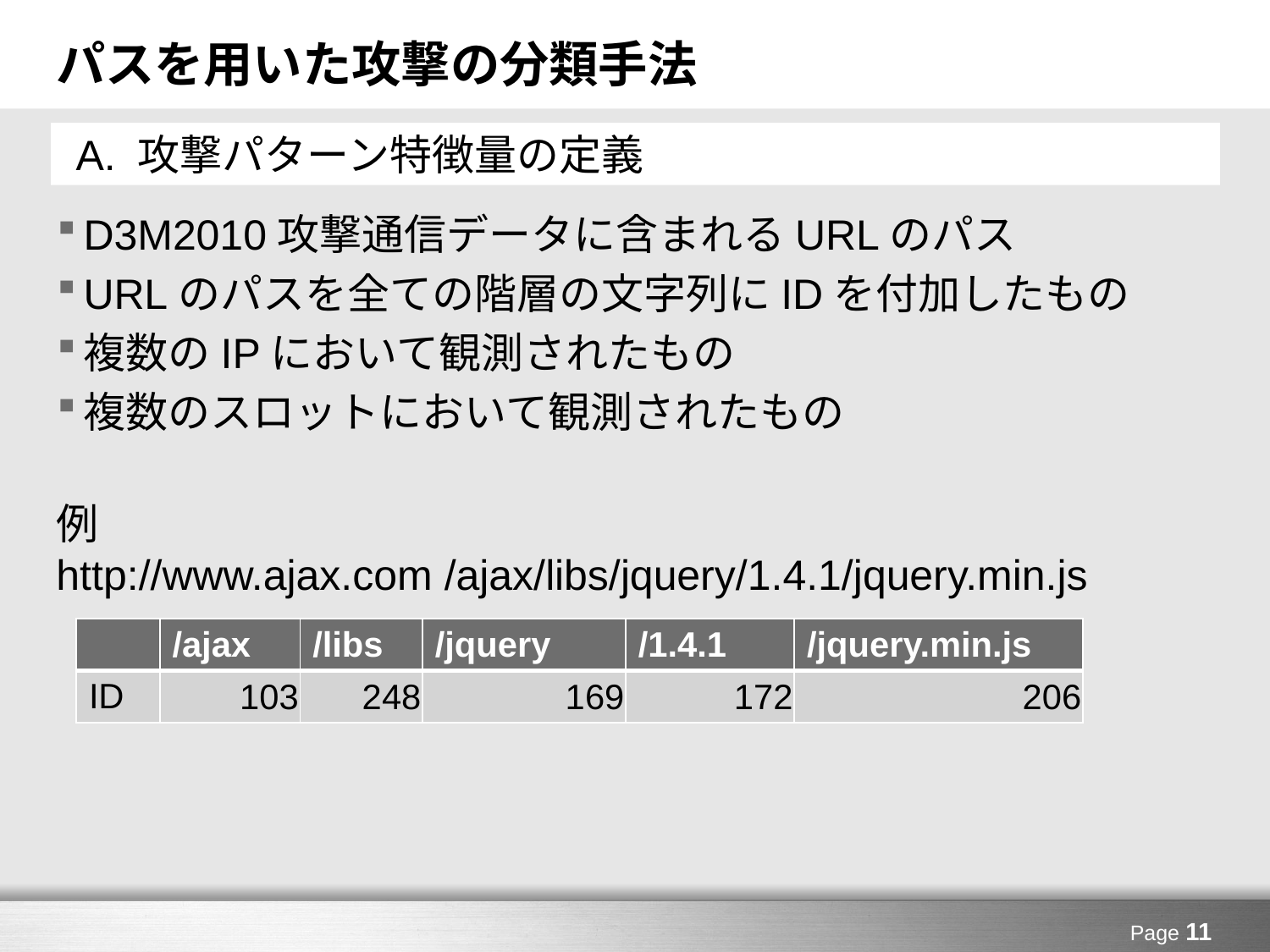

# パスを用いた攻撃の分類手法
A. 攻撃パターン特徴量の定義
D3M2010攻撃通信データに含まれるURLのパス
URLのパスを全ての階層の文字列にIDを付加したもの
複数のIPにおいて観測されたもの
複数のスロットにおいて観測されたもの
例
http://www.ajax.com /ajax/libs/jquery/1.4.1/jquery.min.js
|  | /ajax | /libs | /jquery | /1.4.1 | /jquery.min.js |
| --- | --- | --- | --- | --- | --- |
| ID | 103 | 248 | 169 | 172 | 206 |
Page 11